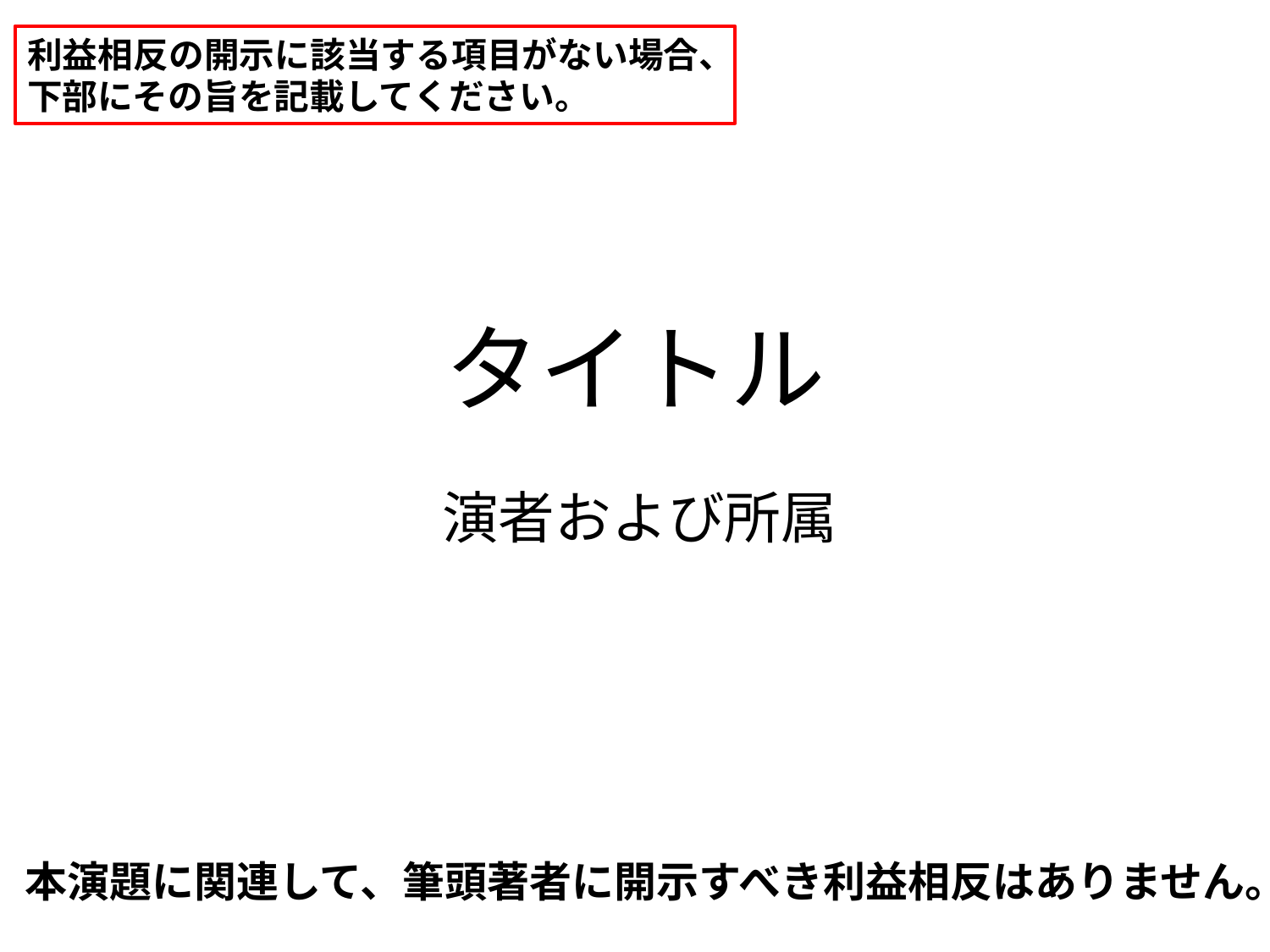

利益相反の開示に該当する項目がない場合、
下部にその旨を記載してください。
# タイトル
演者および所属
本演題に関連して、筆頭著者に開示すべき利益相反はありません。